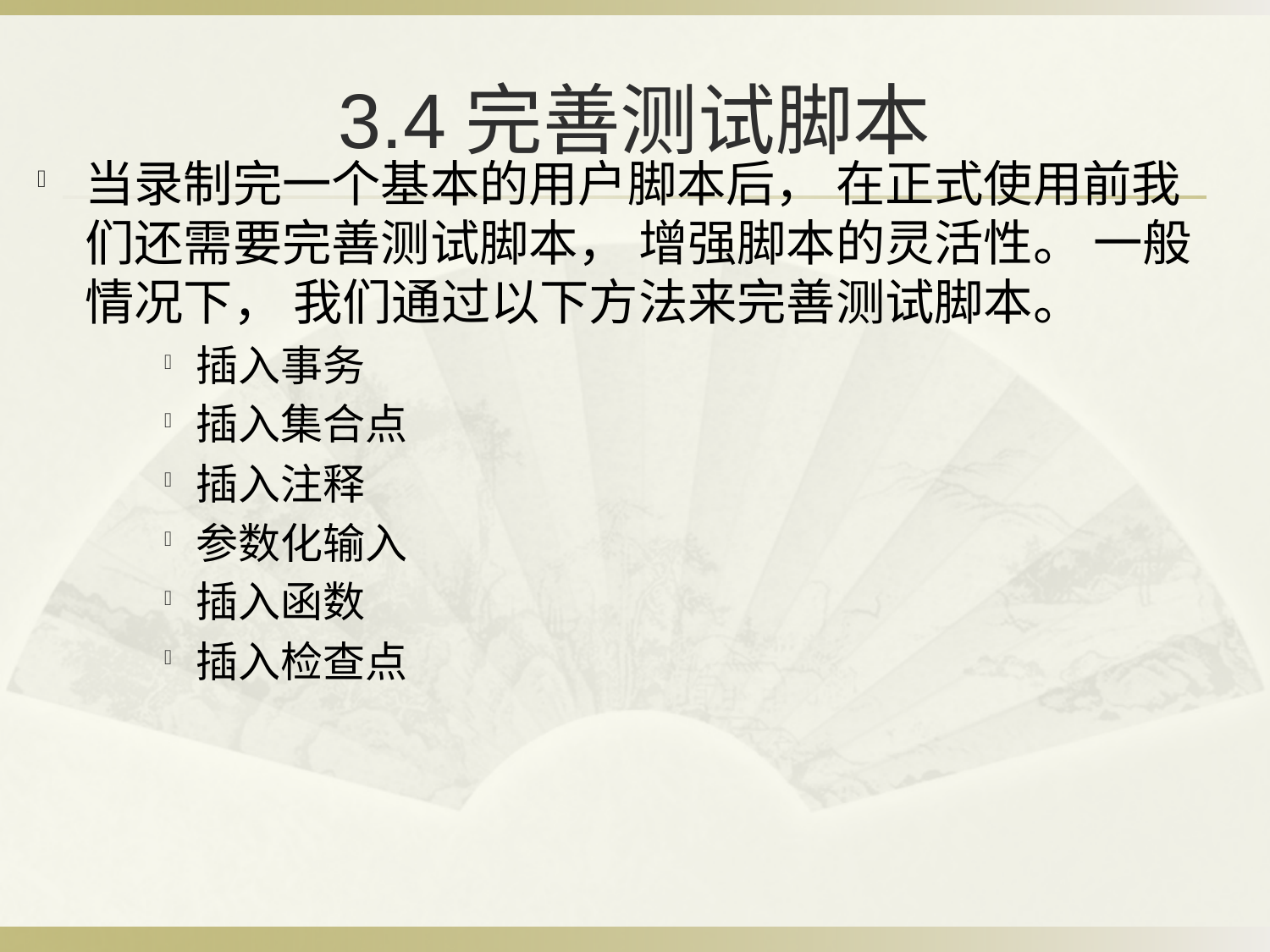

# 3.4完善测试脚本
当录制完一个基本的用户脚本后， 在正式使用前我们还需要完善测试脚本， 增强脚本的灵活性。 一般情况下， 我们通过以下方法来完善测试脚本。
插入事务
插入集合点
插入注释
参数化输入
插入函数
插入检查点